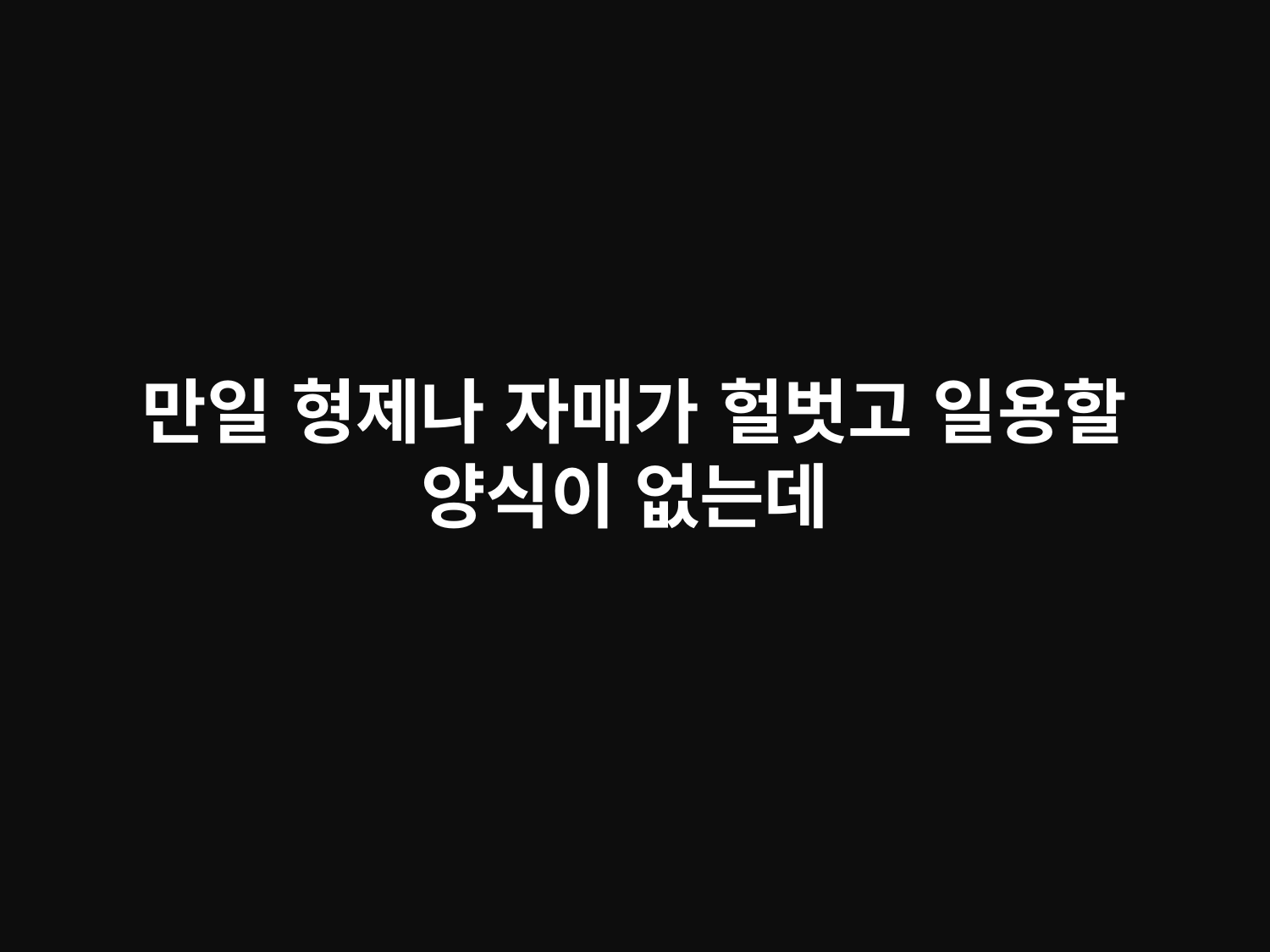

# 만일 형제나 자매가 헐벗고 일용할 양식이 없는데